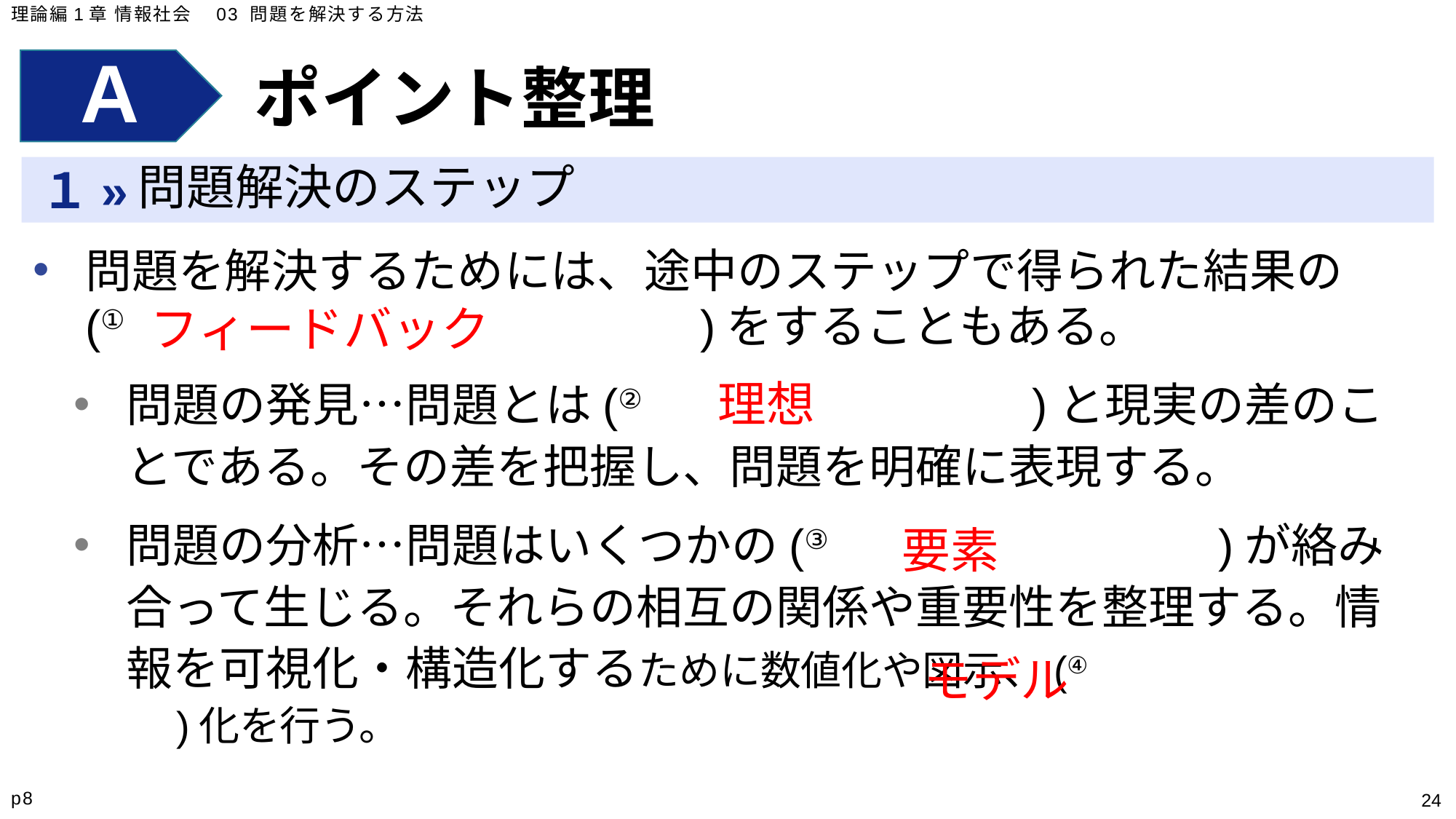

理論編1章 情報社会　03 問題を解決する方法
ポイント整理
問題解決のステップ
問題を解決するためには、途中のステップで得られた結果の(①　　　　　　　　　　　　)をすることもある。
問題の発見…問題とは(②　　　　　　　　)と現実の差のことである。その差を把握し、問題を明確に表現する。
問題の分析…問題はいくつかの(③　　　　　　　　)が絡み合って生じる。それらの相互の関係や重要性を整理する。情報を可視化・構造化するために数値化や図示、(④　　　　　　　　)化を行う。
フィードバック
理想
要素
モデル
p8
24